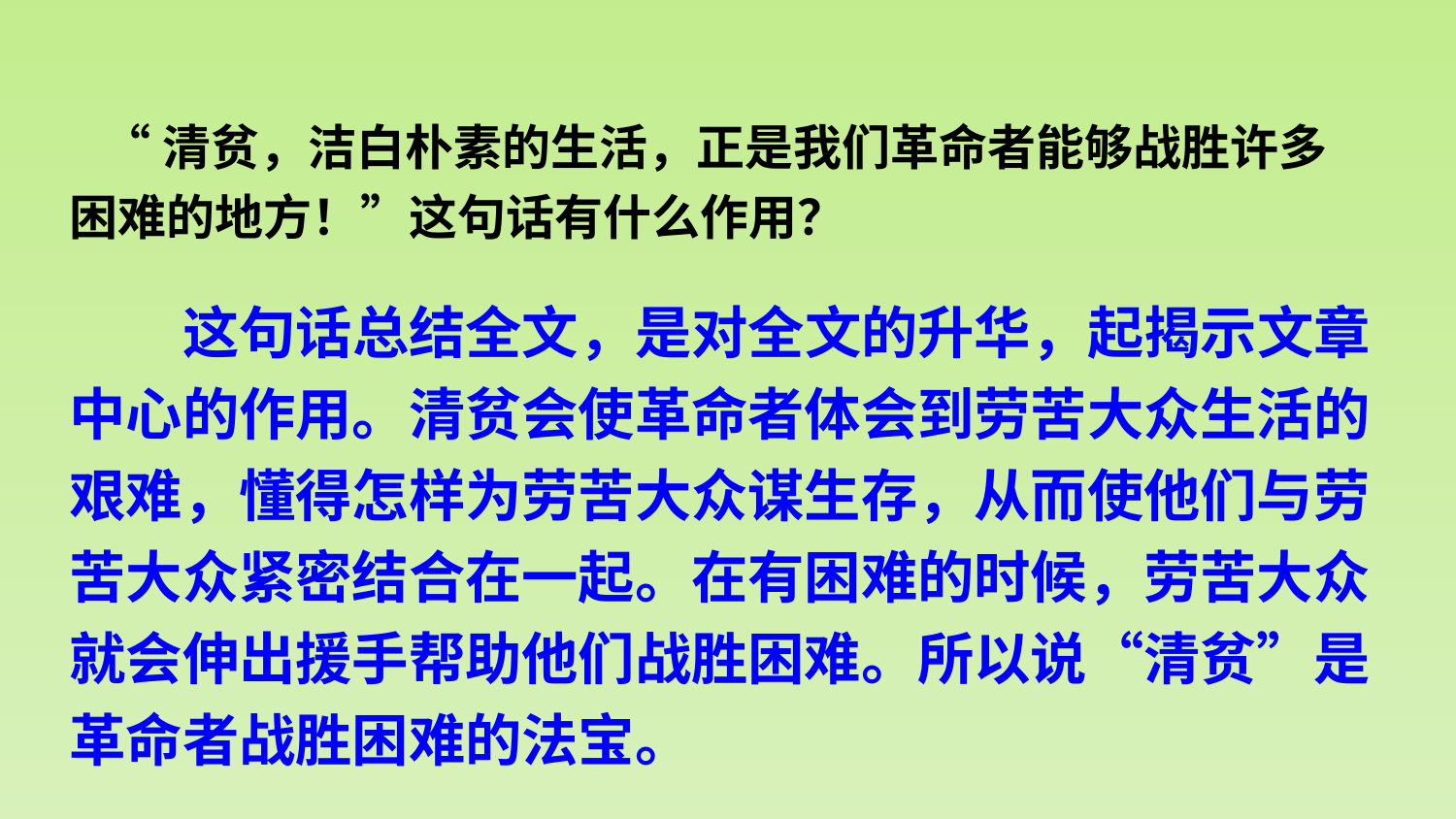

“清贫，洁白朴素的生活，正是我们革命者能够战胜许多困难的地方！”这句话有什么作用？
这句话总结全文，是对全文的升华，起揭示文章中心的作用。清贫会使革命者体会到劳苦大众生活的艰难，懂得怎样为劳苦大众谋生存，从而使他们与劳苦大众紧密结合在一起。在有困难的时候，劳苦大众就会伸出援手帮助他们战胜困难。所以说“清贫”是革命者战胜困难的法宝。